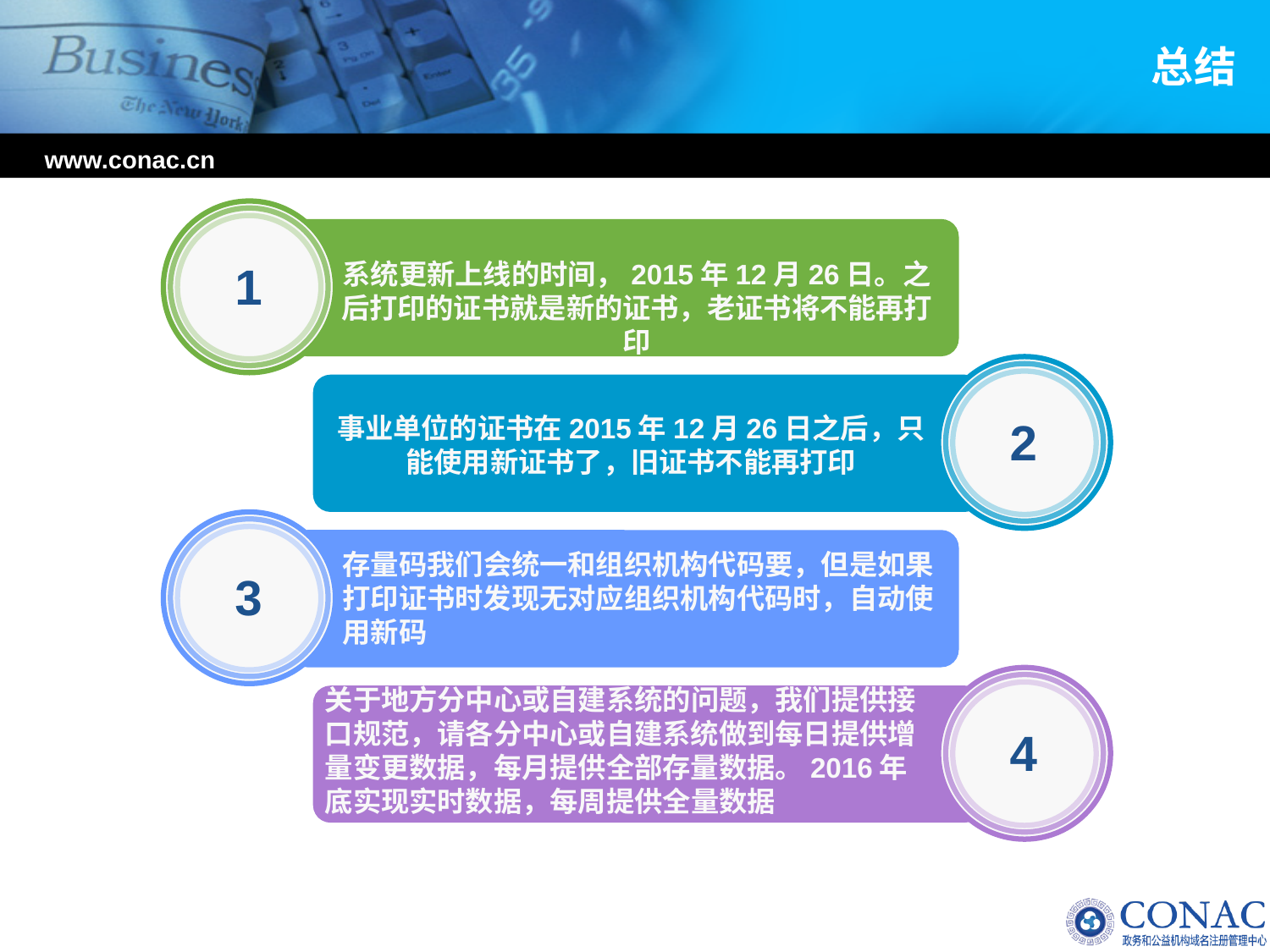

# 总结
www.conac.cn

1
系统更新上线的时间，2015年12月26日。之后打印的证书就是新的证书，老证书将不能再打印

事业单位的证书在2015年12月26日之后，只能使用新证书了，旧证书不能再打印
2

存量码我们会统一和组织机构代码要，但是如果打印证书时发现无对应组织机构代码时，自动使用新码
3

关于地方分中心或自建系统的问题，我们提供接口规范，请各分中心或自建系统做到每日提供增量变更数据，每月提供全部存量数据。2016年底实现实时数据，每周提供全量数据

4